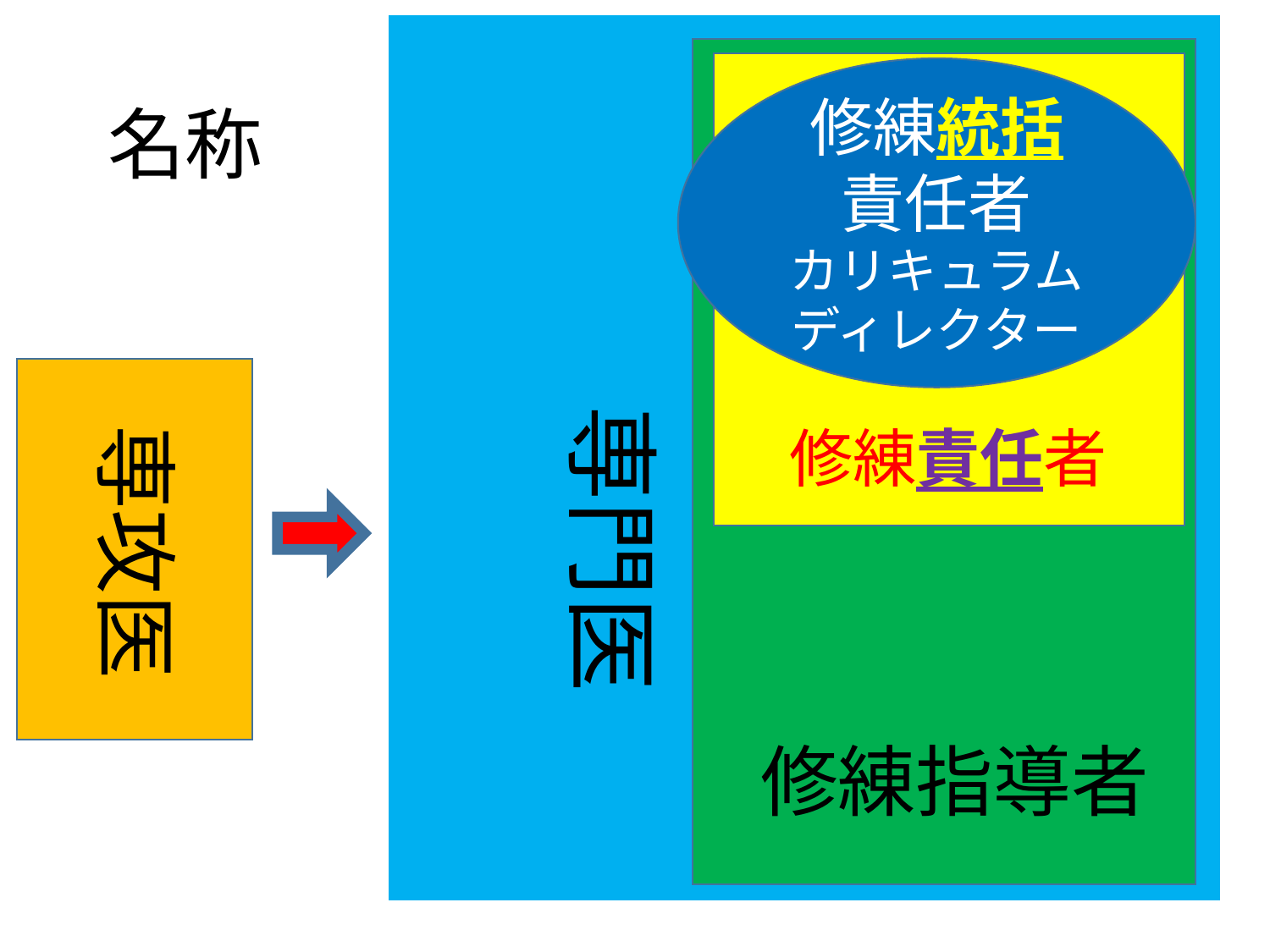

# 名称
修練統括
責任者
カリキュラムディレクター

専門医
専攻医
修練責任者

修練指導者